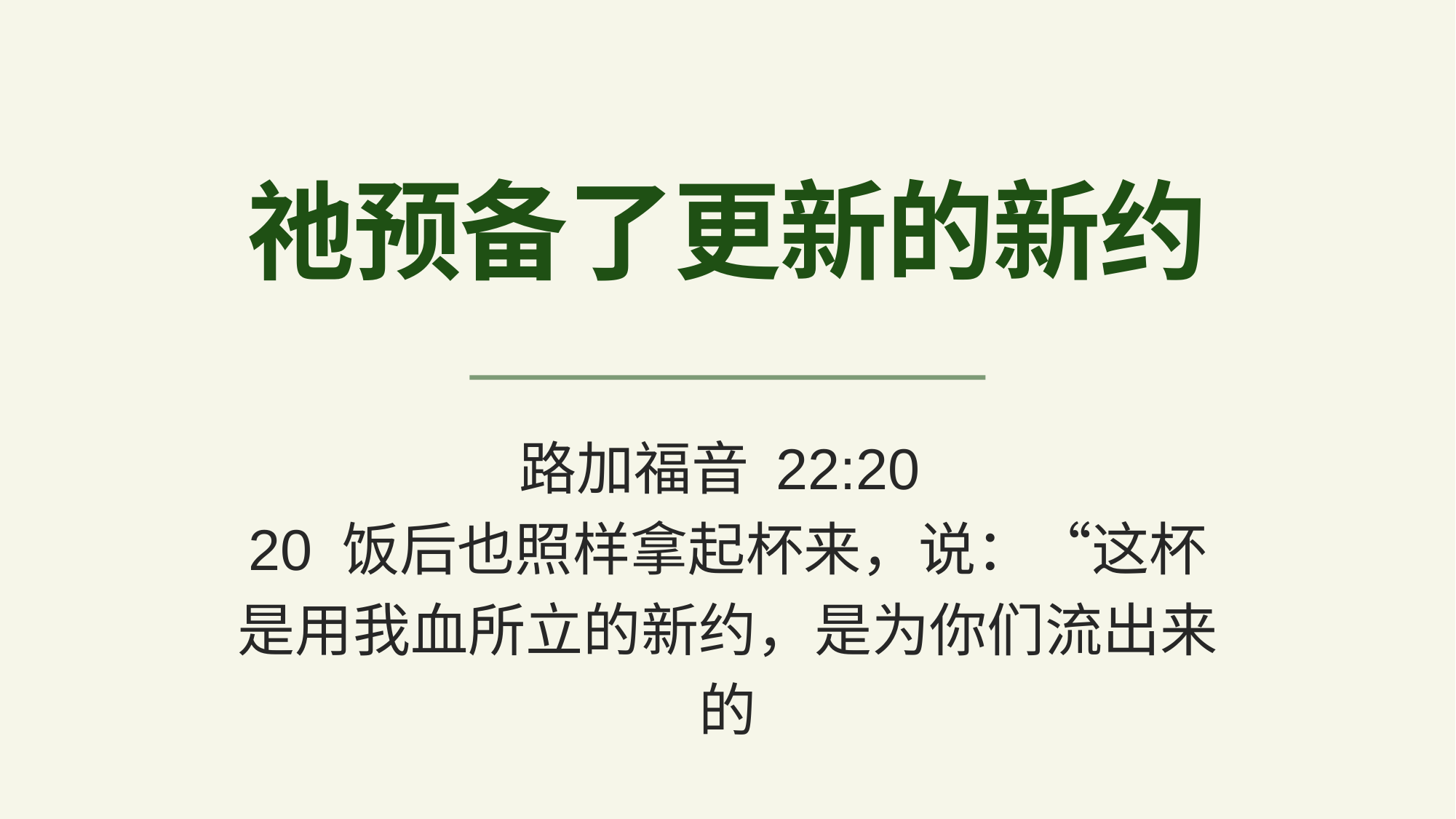

祂预备了更新的新约

路加福音 22:20
20 饭后也照样拿起杯来，说：“这杯是用我血所立的新约，是为你们流出来的